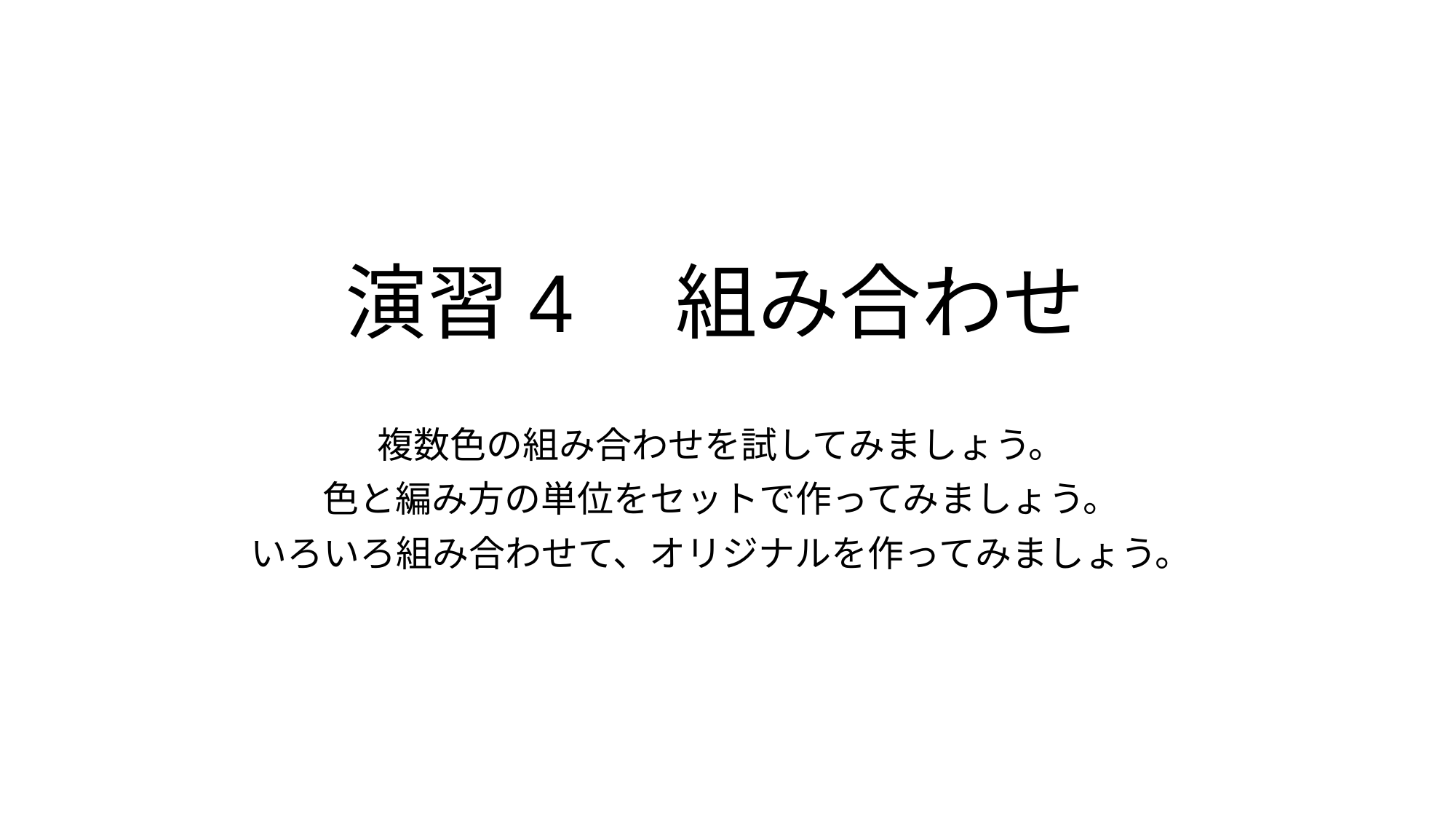

# 演習4　組み合わせ
複数色の組み合わせを試してみましょう。
色と編み方の単位をセットで作ってみましょう。
いろいろ組み合わせて、オリジナルを作ってみましょう。